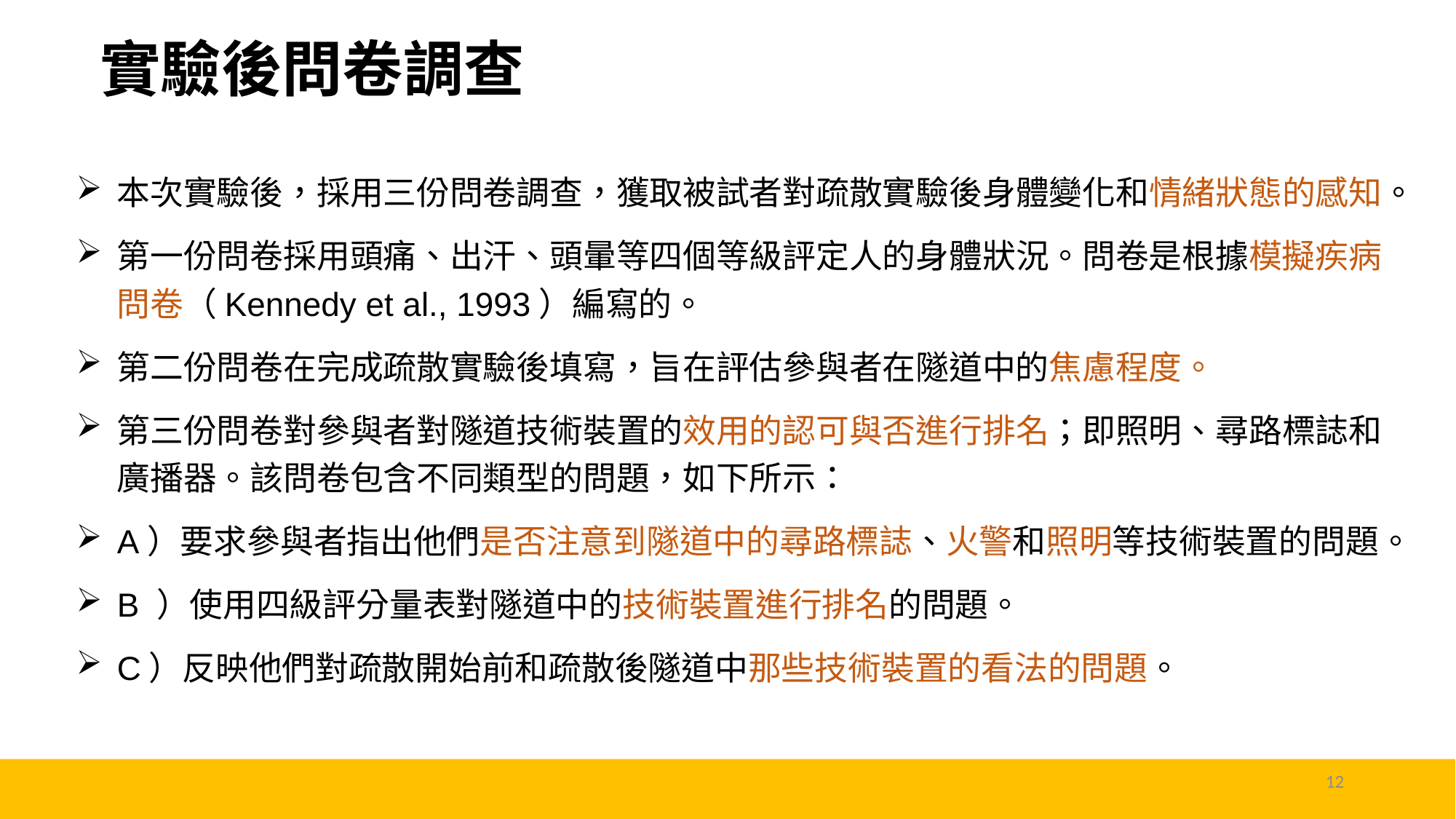

# 實驗後問卷調查
本次實驗後，採用三份問卷調查，獲取被試者對疏散實驗後身體變化和情緒狀態的感知。
第一份問卷採用頭痛、出汗、頭暈等四個等級評定人的身體狀況。問卷是根據模擬疾病問卷（Kennedy et al., 1993）編寫的。
第二份問卷在完成疏散實驗後填寫，旨在評估參與者在隧道中的焦慮程度。
第三份問卷對參與者對隧道技術裝置的效用的認可與否進行排名；即照明、尋路標誌和廣播器。該問卷包含不同類型的問題，如下所示：
A）要求參與者指出他們是否注意到隧道中的尋路標誌、火警和照明等技術裝置的問題。
B ）使用四級評分量表對隧道中的技術裝置進行排名的問題。
C）反映他們對疏散開始前和疏散後隧道中那些技術裝置的看法的問題。

12